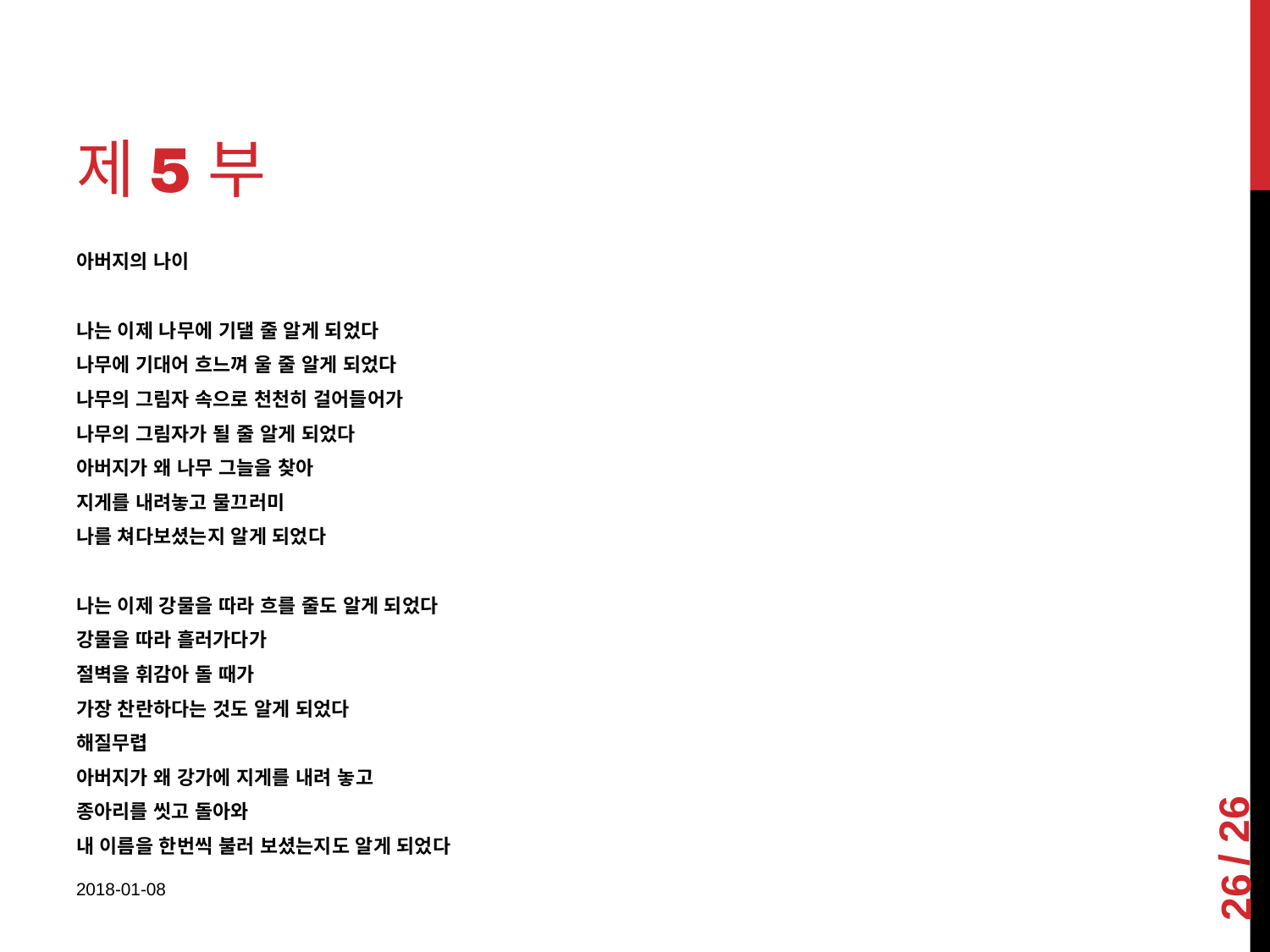

# 제5부
아버지의 나이

나는 이제 나무에 기댈 줄 알게 되었다
나무에 기대어 흐느껴 울 줄 알게 되었다
나무의 그림자 속으로 천천히 걸어들어가
나무의 그림자가 될 줄 알게 되었다
아버지가 왜 나무 그늘을 찾아
지게를 내려놓고 물끄러미
나를 쳐다보셨는지 알게 되었다

나는 이제 강물을 따라 흐를 줄도 알게 되었다
강물을 따라 흘러가다가
절벽을 휘감아 돌 때가
가장 찬란하다는 것도 알게 되었다
해질무렵
아버지가 왜 강가에 지게를 내려 놓고
종아리를 씻고 돌아와
내 이름을 한번씩 불러 보셨는지도 알게 되었다
26
2018-01-08